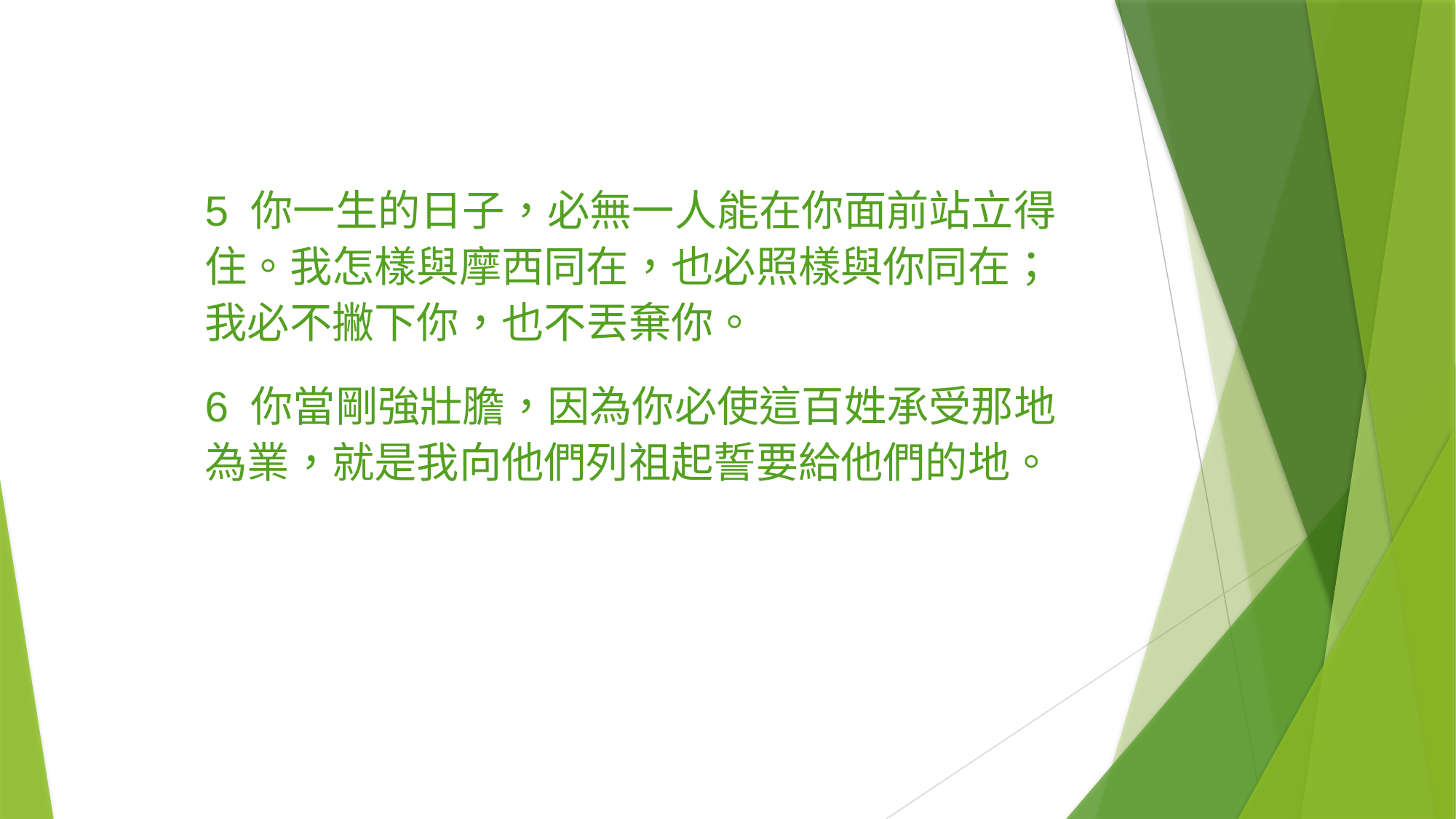

5 你一生的日子，必無一人能在你面前站立得住。我怎樣與摩西同在，也必照樣與你同在；我必不撇下你，也不丟棄你。
6 你當剛強壯膽，因為你必使這百姓承受那地為業，就是我向他們列祖起誓要給他們的地。